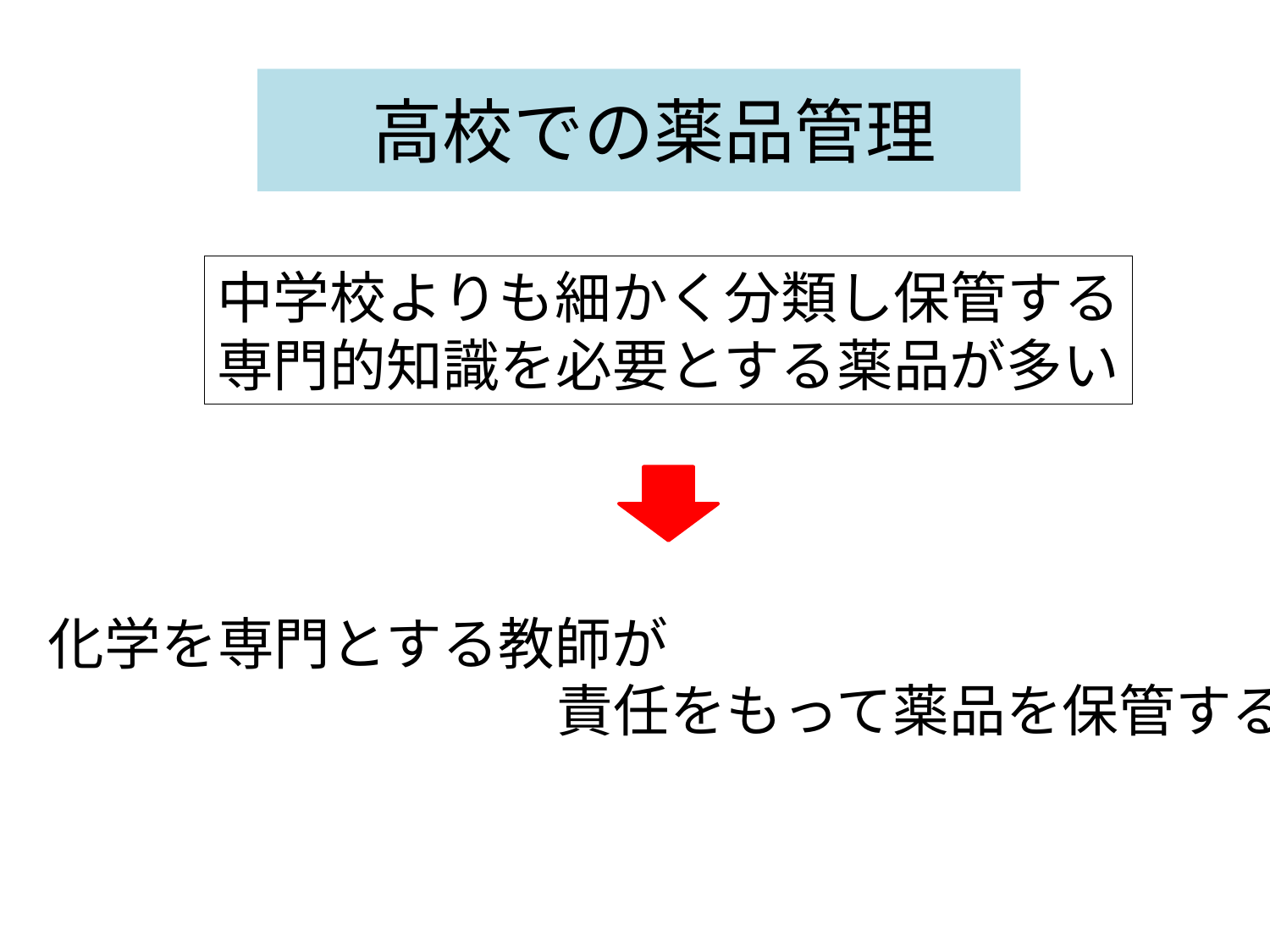

高校での薬品管理
中学校よりも細かく分類し保管する
専門的知識を必要とする薬品が多い

化学を専門とする教師が
　　　　　　　　　責任をもって薬品を保管する